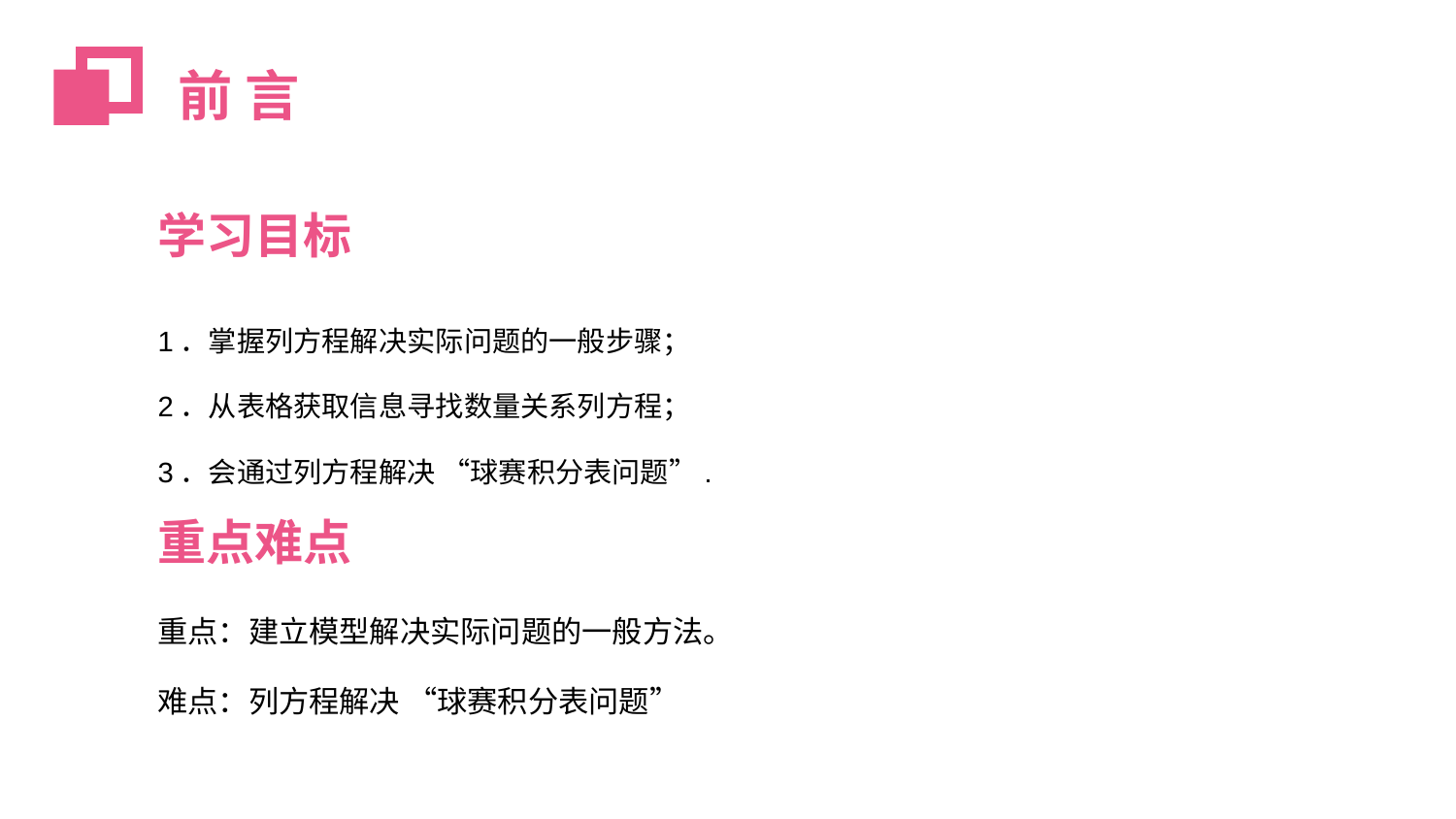

前 言
学习目标
1．掌握列方程解决实际问题的一般步骤；
2．从表格获取信息寻找数量关系列方程；
3．会通过列方程解决 “球赛积分表问题”.
重点难点
重点：建立模型解决实际问题的一般方法。
难点：列方程解决 “球赛积分表问题”